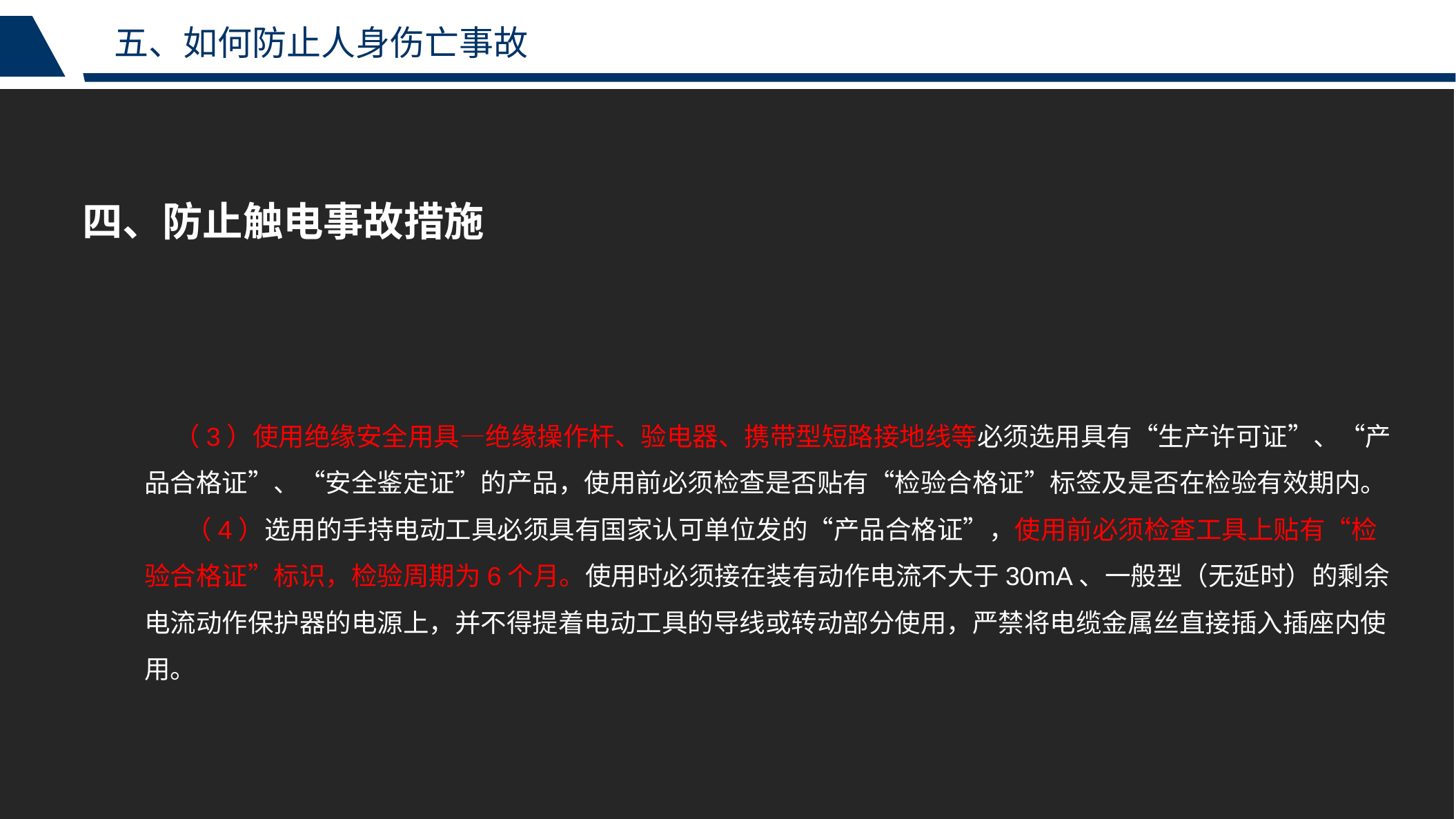

五、如何防止人身伤亡事故

四、防止触电事故措施
    （3）使用绝缘安全用具―绝缘操作杆、验电器、携带型短路接地线等必须选用具有“生产许可证”、“产品合格证”、“安全鉴定证”的产品，使用前必须检查是否贴有“检验合格证”标签及是否在检验有效期内。
      （4）选用的手持电动工具必须具有国家认可单位发的“产品合格证”，使用前必须检查工具上贴有“检验合格证”标识，检验周期为6个月。使用时必须接在装有动作电流不大于30mA、一般型（无延时）的剩余电流动作保护器的电源上，并不得提着电动工具的导线或转动部分使用，严禁将电缆金属丝直接插入插座内使用。